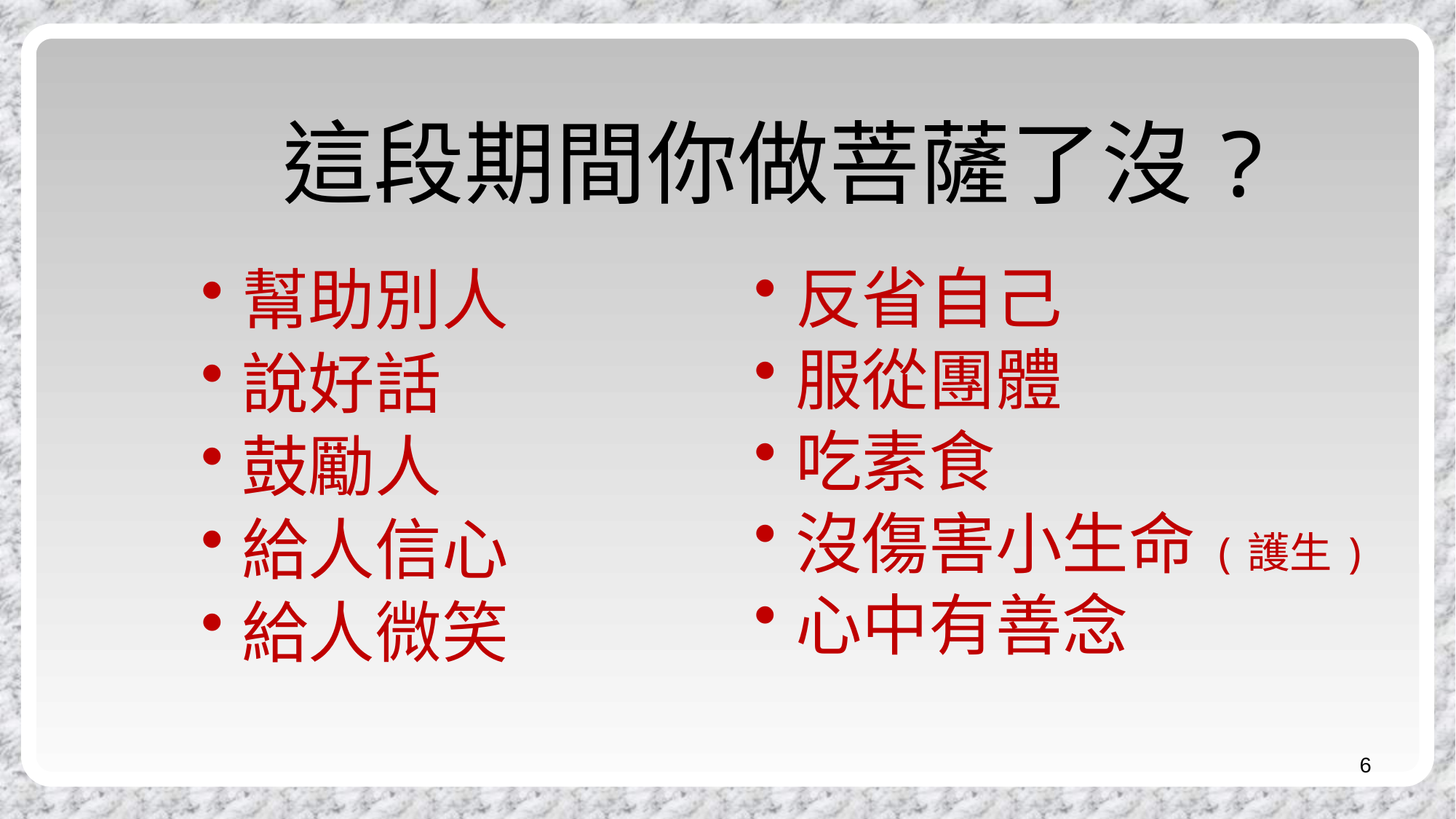

# 這段期間你做菩薩了沒?
幫助別人
說好話
鼓勵人
給人信心
給人微笑

反省自己
服從團體
吃素食
沒傷害小生命(護生)
心中有善念

6